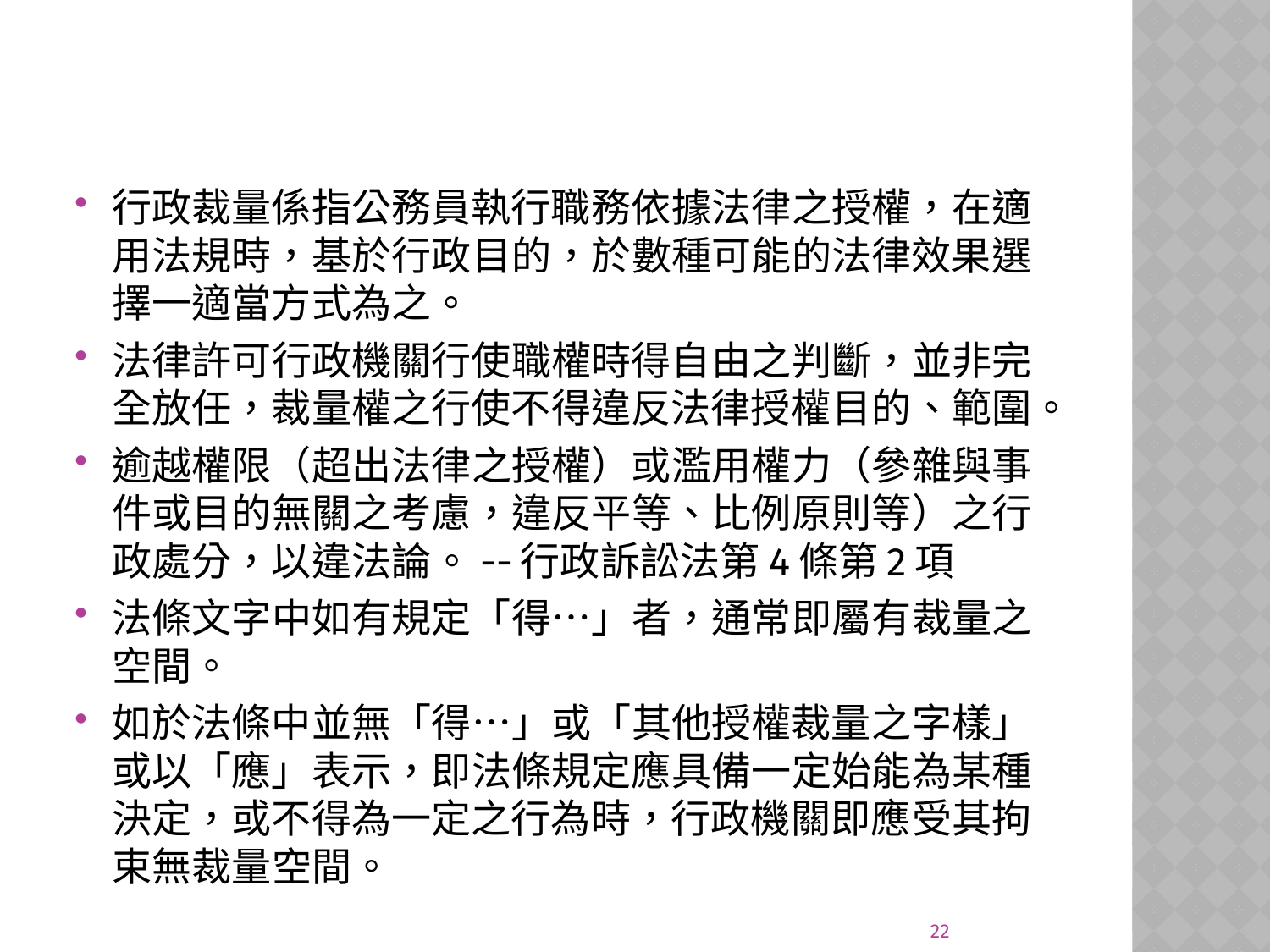

#
行政裁量係指公務員執行職務依據法律之授權，在適用法規時，基於行政目的，於數種可能的法律效果選擇一適當方式為之。
法律許可行政機關行使職權時得自由之判斷，並非完全放任，裁量權之行使不得違反法律授權目的、範圍。
逾越權限（超出法律之授權）或濫用權力（參雜與事件或目的無關之考慮，違反平等、比例原則等）之行政處分，以違法論。--行政訴訟法第4條第2項
法條文字中如有規定「得…」者，通常即屬有裁量之空間。
如於法條中並無「得…」或「其他授權裁量之字樣」或以「應」表示，即法條規定應具備一定始能為某種決定，或不得為一定之行為時，行政機關即應受其拘束無裁量空間。
22